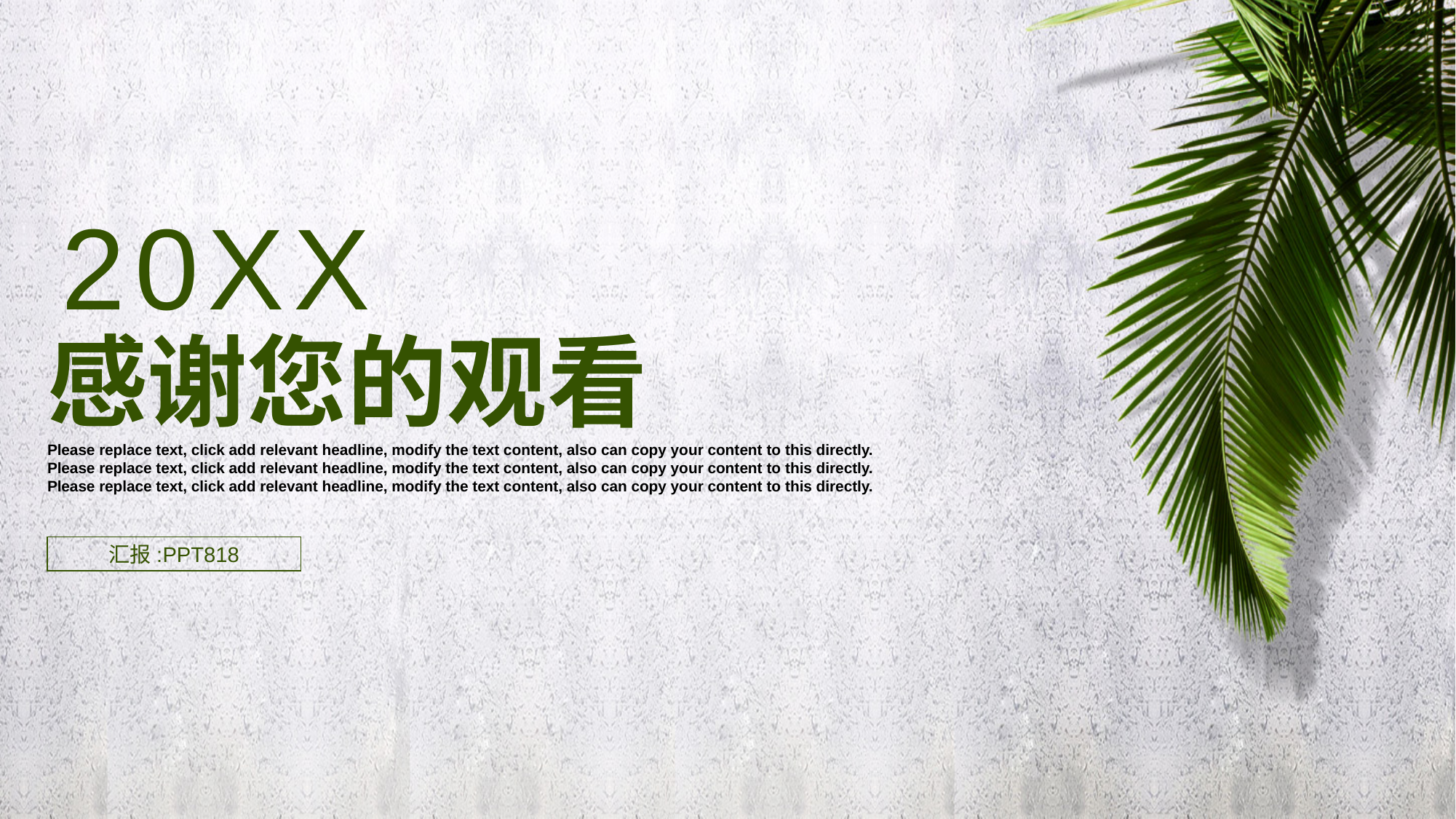

20XX
感谢您的观看
Please replace text, click add relevant headline, modify the text content, also can copy your content to this directly. Please replace text, click add relevant headline, modify the text content, also can copy your content to this directly. Please replace text, click add relevant headline, modify the text content, also can copy your content to this directly.
汇报:PPT818